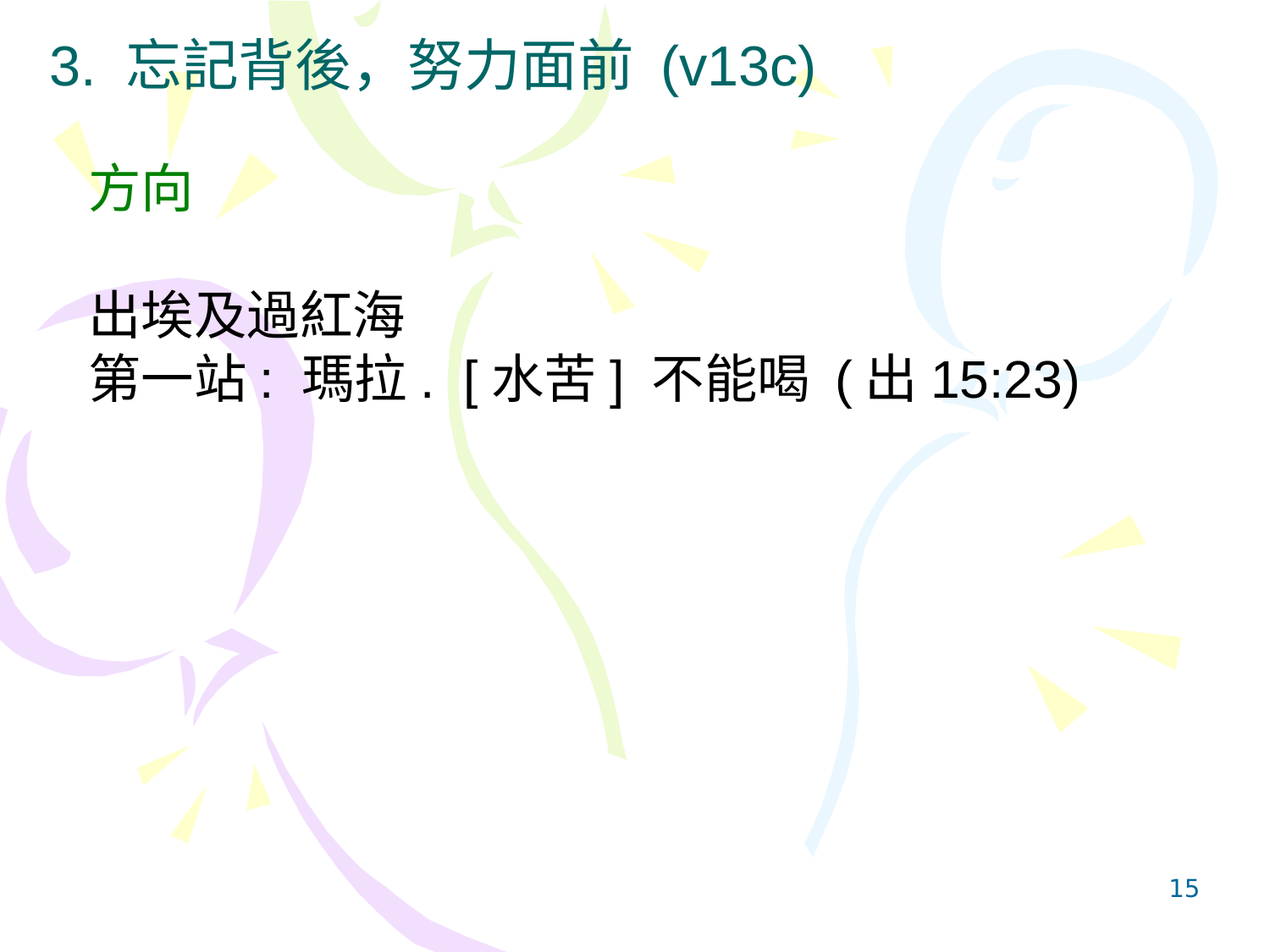

# 3. 忘記背後，努力面前 (v13c)
   方向

   出埃及過紅海
   第一站: 瑪拉.  [水苦] 不能喝 (出15:23)
15